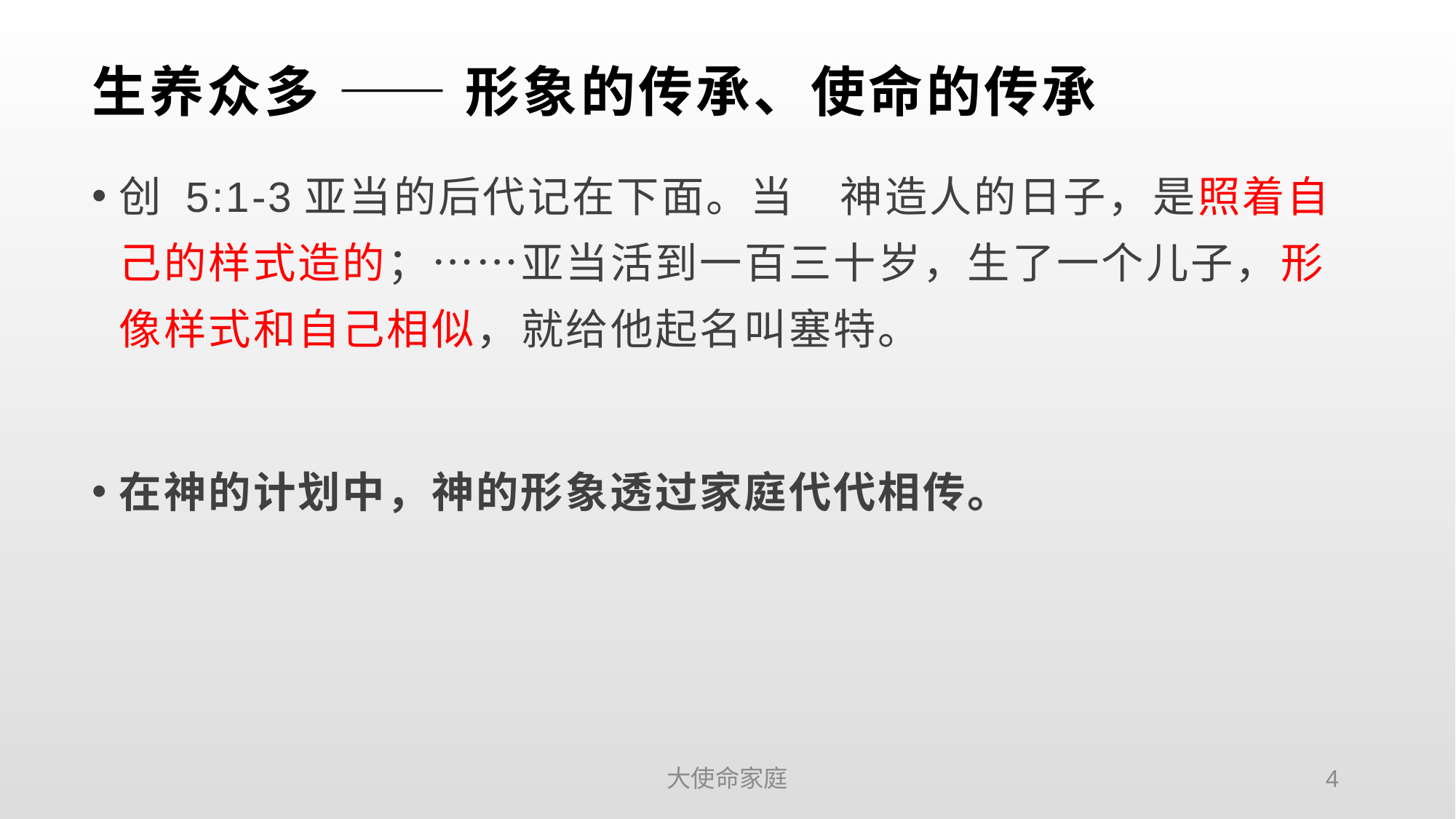

# 生养众多 —— 形象的传承、使命的传承
创 5:1-3亚当的后代记在下面。当　神造人的日子，是照着自己的样式造的；……亚当活到一百三十岁，生了一个儿子，形像样式和自己相似，就给他起名叫塞特。

在神的计划中，神的形象透过家庭代代相传。
大使命家庭
4